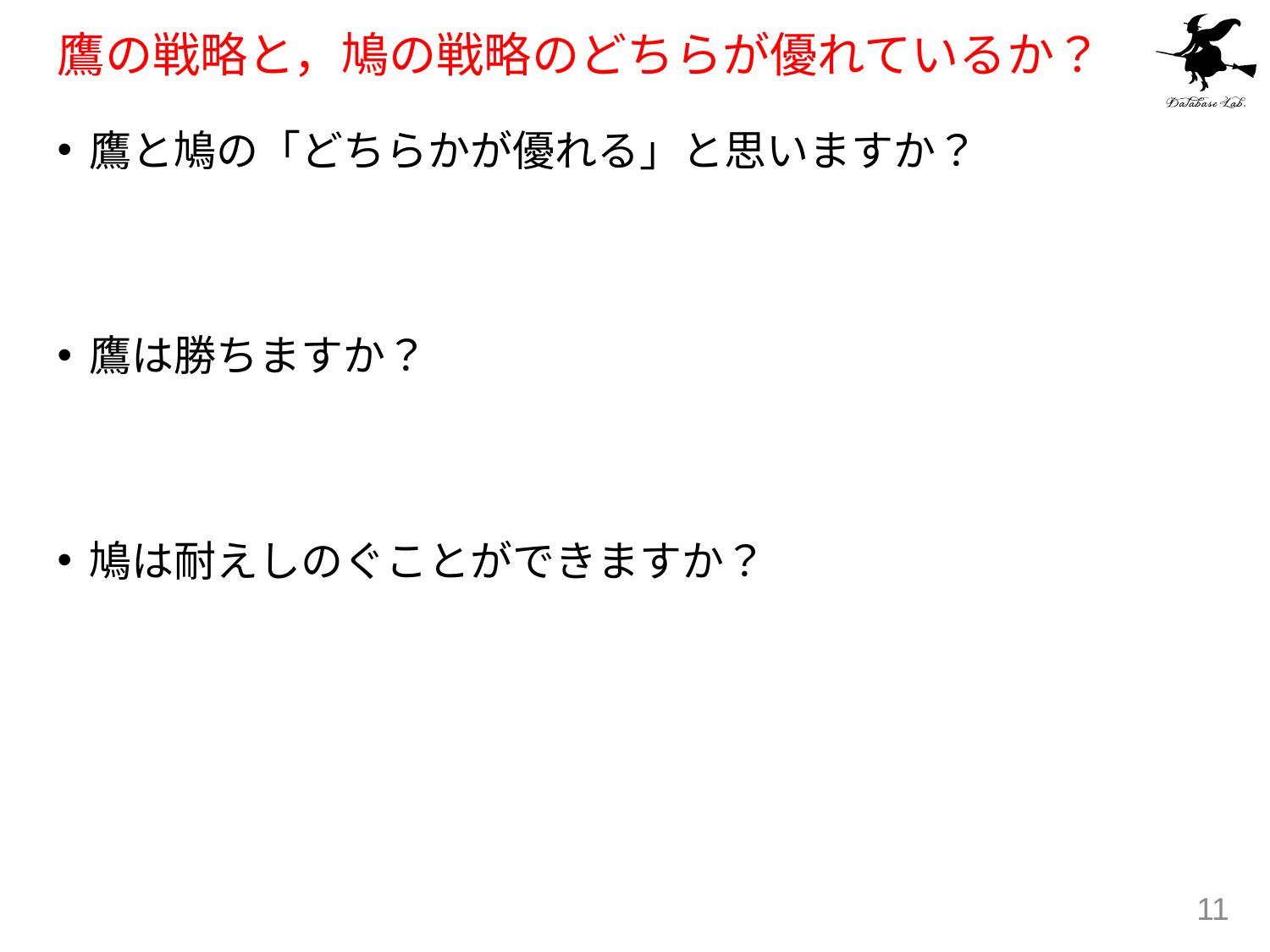

# 鷹の戦略と，鳩の戦略のどちらが優れているか？
鷹と鳩の「どちらかが優れる」と思いますか？

鷹は勝ちますか？

鳩は耐えしのぐことができますか？

11